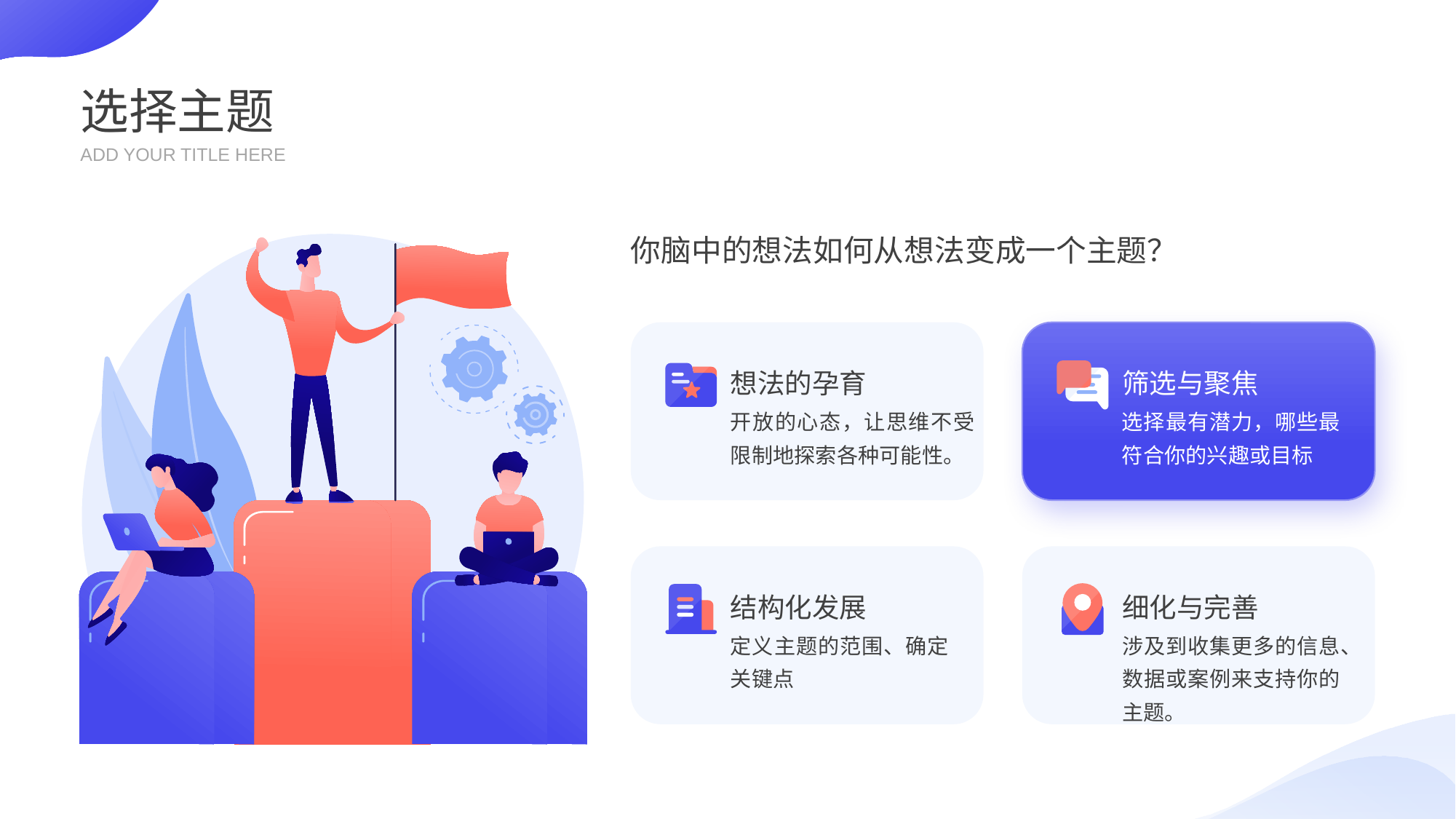

选择主题
ADD YOUR TITLE HERE
你脑中的想法如何从想法变成一个主题？

想法的孕育
筛选与聚焦
选择最有潜力，哪些最符合你的兴趣或目标
开放的心态，让思维不受限制地探索各种可能性。

结构化发展
细化与完善
定义主题的范围、确定关键点
涉及到收集更多的信息、数据或案例来支持你的主题。